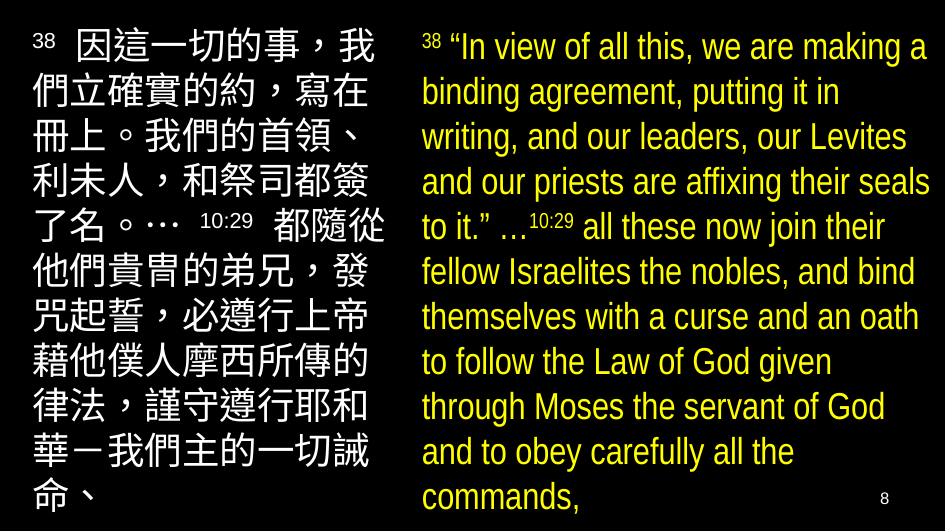

38 因這一切的事，我們立確實的約，寫在冊上。我們的首領、利未人，和祭司都簽了名。… 10:29 都隨從他們貴冑的弟兄，發咒起誓，必遵行上帝藉他僕人摩西所傳的律法，謹守遵行耶和華－我們主的一切誡命、
38 “In view of all this, we are making a binding agreement, putting it in writing, and our leaders, our Levites and our priests are affixing their seals to it.” …10:29 all these now join their fellow Israelites the nobles, and bind themselves with a curse and an oath to follow the Law of God given through Moses the servant of God and to obey carefully all the commands,
8